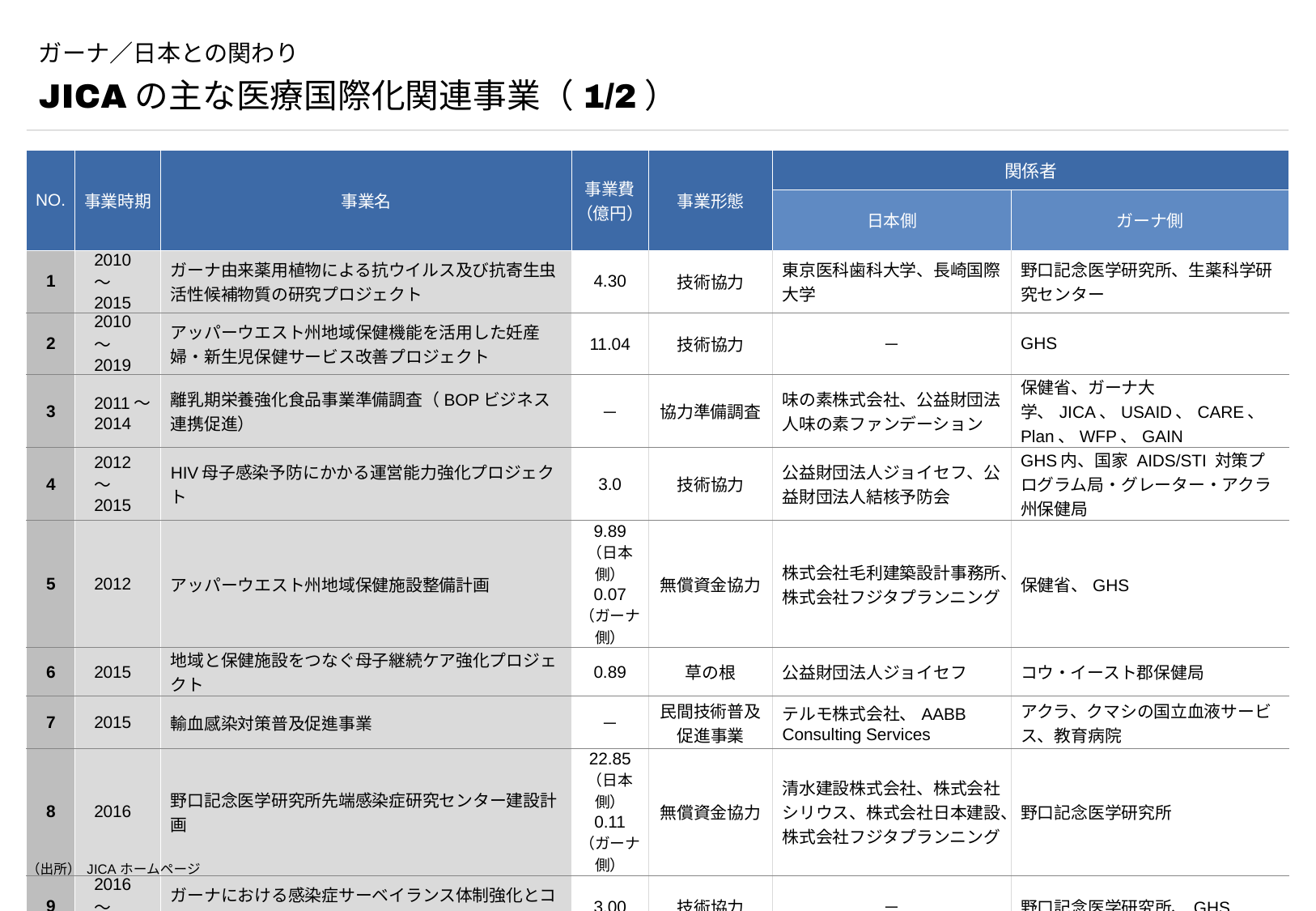

# ガーナ／日本との関わり
JICAの主な医療国際化関連事業（1/2）
| NO. | 事業時期 | 事業名 | 事業費 （億円） | 事業形態 | 関係者 |  |
| --- | --- | --- | --- | --- | --- | --- |
|  |  |  |  |  | 日本側 | ガーナ側 |
| 1 | 2010～ 2015 | ガーナ由来薬用植物による抗ウイルス及び抗寄生虫活性候補物質の研究プロジェクト | 4.30 | 技術協力 | 東京医科歯科大学、長崎国際大学 | 野口記念医学研究所、生薬科学研究センター |
| 2 | 2010～ 2019 | アッパーウエスト州地域保健機能を活用した妊産婦・新生児保健サービス改善プロジェクト | 11.04 | 技術協力 | － | GHS |
| 3 | 2011～ 2014 | 離乳期栄養強化食品事業準備調査（BOPビジネス連携促進） | － | 協力準備調査 | 味の素株式会社、公益財団法人味の素ファンデーション | 保健省、ガーナ大学、JICA、USAID、CARE、Plan、WFP、GAIN |
| 4 | 2012～2015 | HIV母子感染予防にかかる運営能力強化プロジェクト | 3.0 | 技術協力 | 公益財団法人ジョイセフ、公益財団法人結核予防会 | GHS内、国家 AIDS/STI 対策プログラム局・グレーター・アクラ州保健局 |
| 5 | 2012 | アッパーウエスト州地域保健施設整備計画 | 9.89 （日本側） 0.07 （ガーナ側） | 無償資金協力 | 株式会社毛利建築設計事務所、株式会社フジタプランニング | 保健省、GHS |
| 6 | 2015 | 地域と保健施設をつなぐ母子継続ケア強化プロジェクト | 0.89 | 草の根 | 公益財団法人ジョイセフ | コウ・イースト郡保健局 |
| 7 | 2015 | 輸血感染対策普及促進事業 | － | 民間技術普及促進事業 | テルモ株式会社、AABB Consulting Services | アクラ、クマシの国立血液サービス、教育病院 |
| 8 | 2016 | 野口記念医学研究所先端感染症研究センター建設計画 | 22.85 （日本側） 0.11 （ガーナ側） | 無償資金協力 | 清水建設株式会社、株式会社シリウス、株式会社日本建設、株式会社フジタプランニング | 野口記念医学研究所 |
| 9 | 2016～2021 | ガーナにおける感染症サーベイランス体制強化とコレラ菌・HIV等の腸管粘膜感染防御に関する研究 | 3.00 | 技術協力 | － | 野口記念医学研究所、GHS |
| 10 | 2017～2023 | 北部3州におけるライフコースアプローチに基づく地域保健医療サービス強化プロジェクト | 8.00 | 技術協力 | － | GHS（総裁、保険局長、政策計画モニタリング評価局、家族保健局、公衆衛生局、臨床極、財務局） |
（出所） JICAホームページ